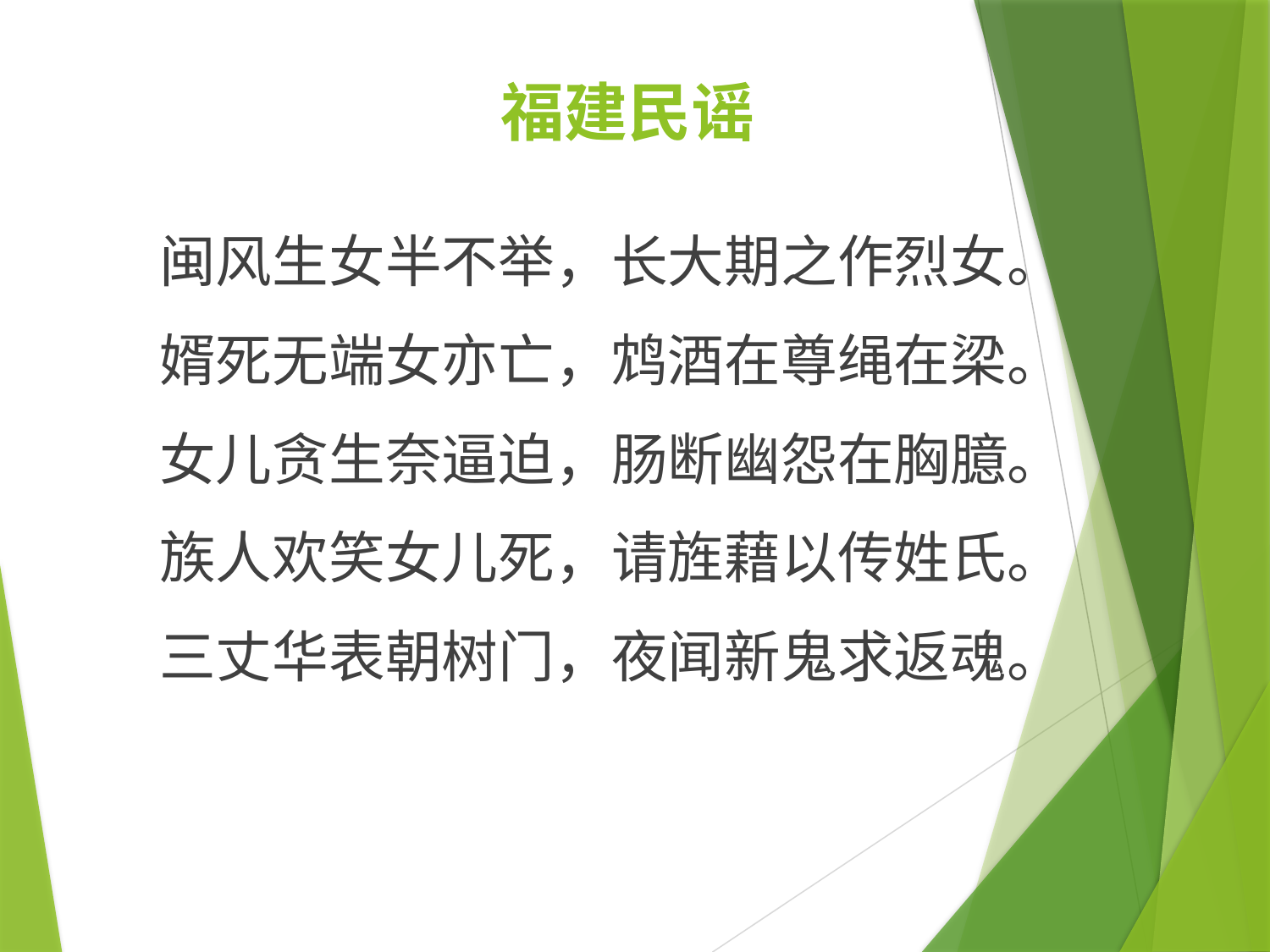

# 福建民谣
   闽风生女半不举，长大期之作烈女。
   婿死无端女亦亡，鸩酒在尊绳在梁。
   女儿贪生奈逼迫，肠断幽怨在胸臆。
   族人欢笑女儿死，请旌藉以传姓氏。
   三丈华表朝树门，夜闻新鬼求返魂。